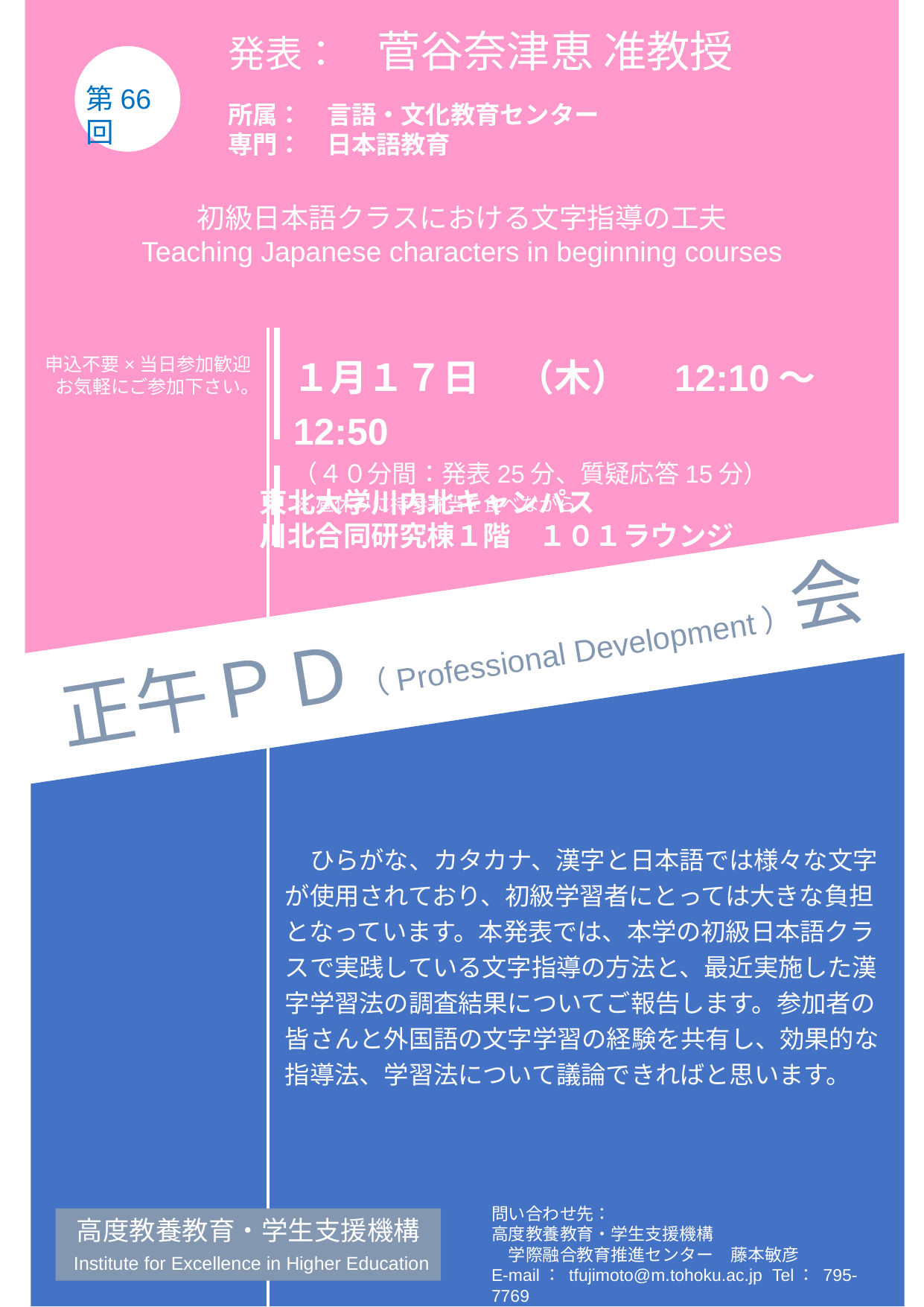

発表：　菅谷奈津恵 准教授
所属：　言語・文化教育センター
専門：　日本語教育

第66回
初級日本語クラスにおける文字指導の工夫
Teaching Japanese characters in beginning courses
１月１７日　（木）　12:10〜12:50
（４０分間：発表25分、質疑応答15分）
※昼休みに持参弁当を食べながら
申込不要×当日参加歓迎
　お気軽にご参加下さい。
東北大学川内北キャンパス
川北合同研究棟１階　１０１ラウンジ
正午ＰＤ（Professional Development）会

　ひらがな、カタカナ、漢字と日本語では様々な文字が使用されており、初級学習者にとっては大きな負担となっています。本発表では、本学の初級日本語クラスで実践している文字指導の方法と、最近実施した漢字学習法の調査結果についてご報告します。参加者の皆さんと外国語の文字学習の経験を共有し、効果的な指導法、学習法について議論できればと思います。
問い合わせ先：
高度教養教育・学生支援機構
　学際融合教育推進センター　藤本敏彦
E-mail： tfujimoto@m.tohoku.ac.jp  Tel： 795-7769
高度教養教育・学生支援機構
 Institute for Excellence in Higher Education